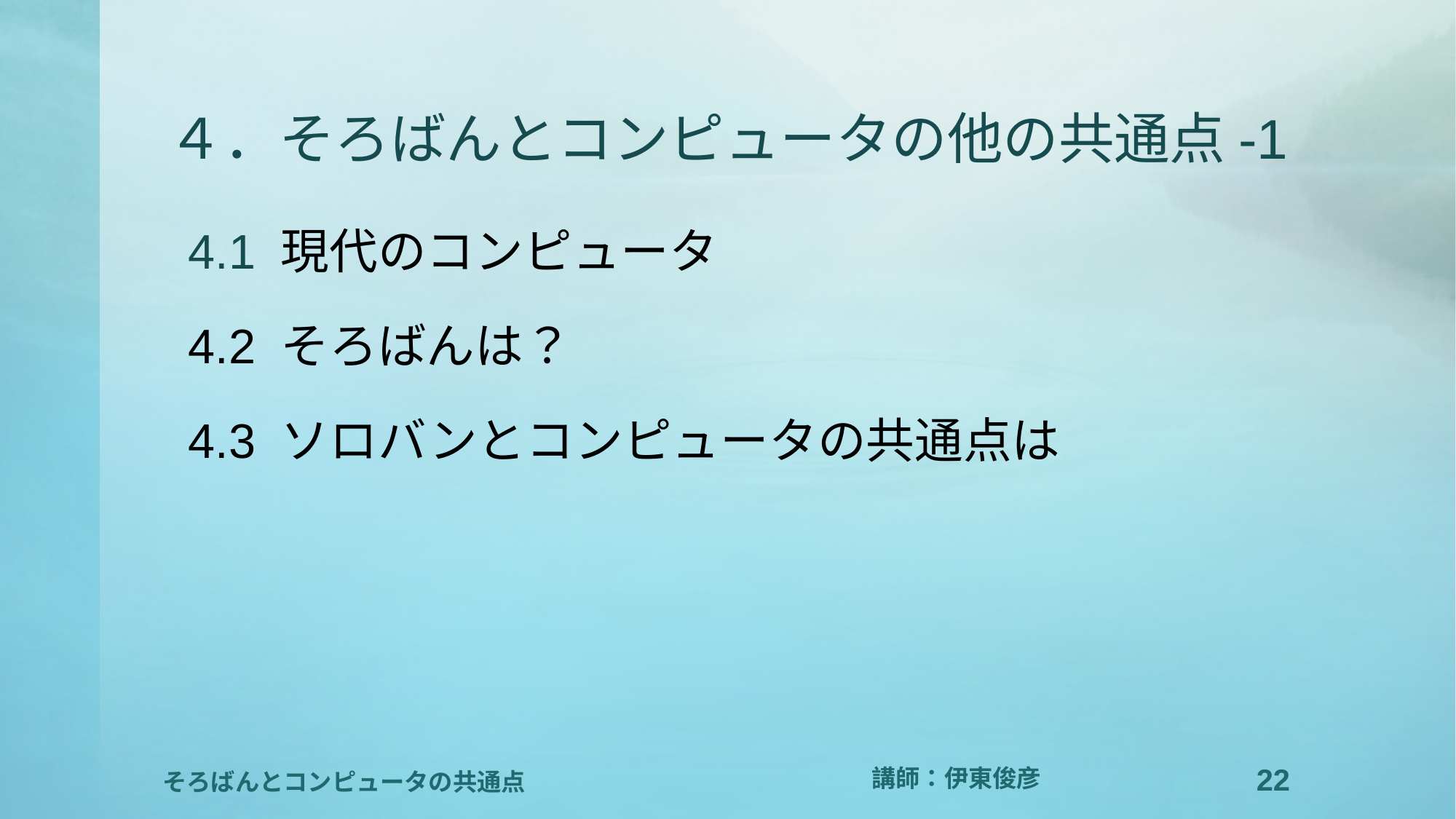

# ４．そろばんとコンピュータの他の共通点-1
4.1 現代のコンピュータ
4.2 そろばんは？
4.3 ソロバンとコンピュータの共通点は
22
そろばんとコンピュータの共通点
講師：伊東俊彦